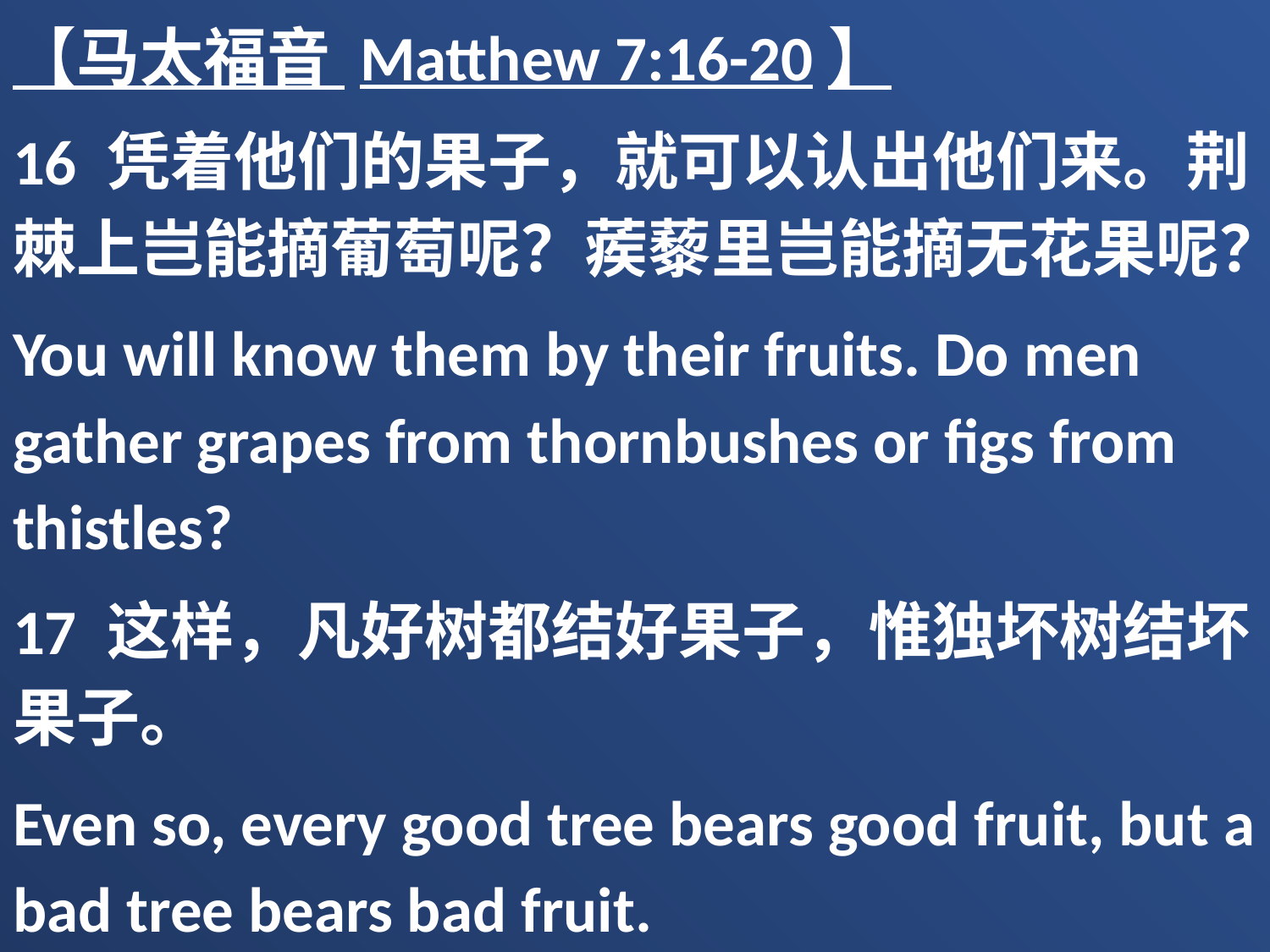

【马太福音 Matthew 7:16-20】
16 凭着他们的果子，就可以认出他们来。荆棘上岂能摘葡萄呢？蒺藜里岂能摘无花果呢？
You will know them by their fruits. Do men gather grapes from thornbushes or figs from thistles?
17 这样，凡好树都结好果子，惟独坏树结坏果子。
Even so, every good tree bears good fruit, but a bad tree bears bad fruit.